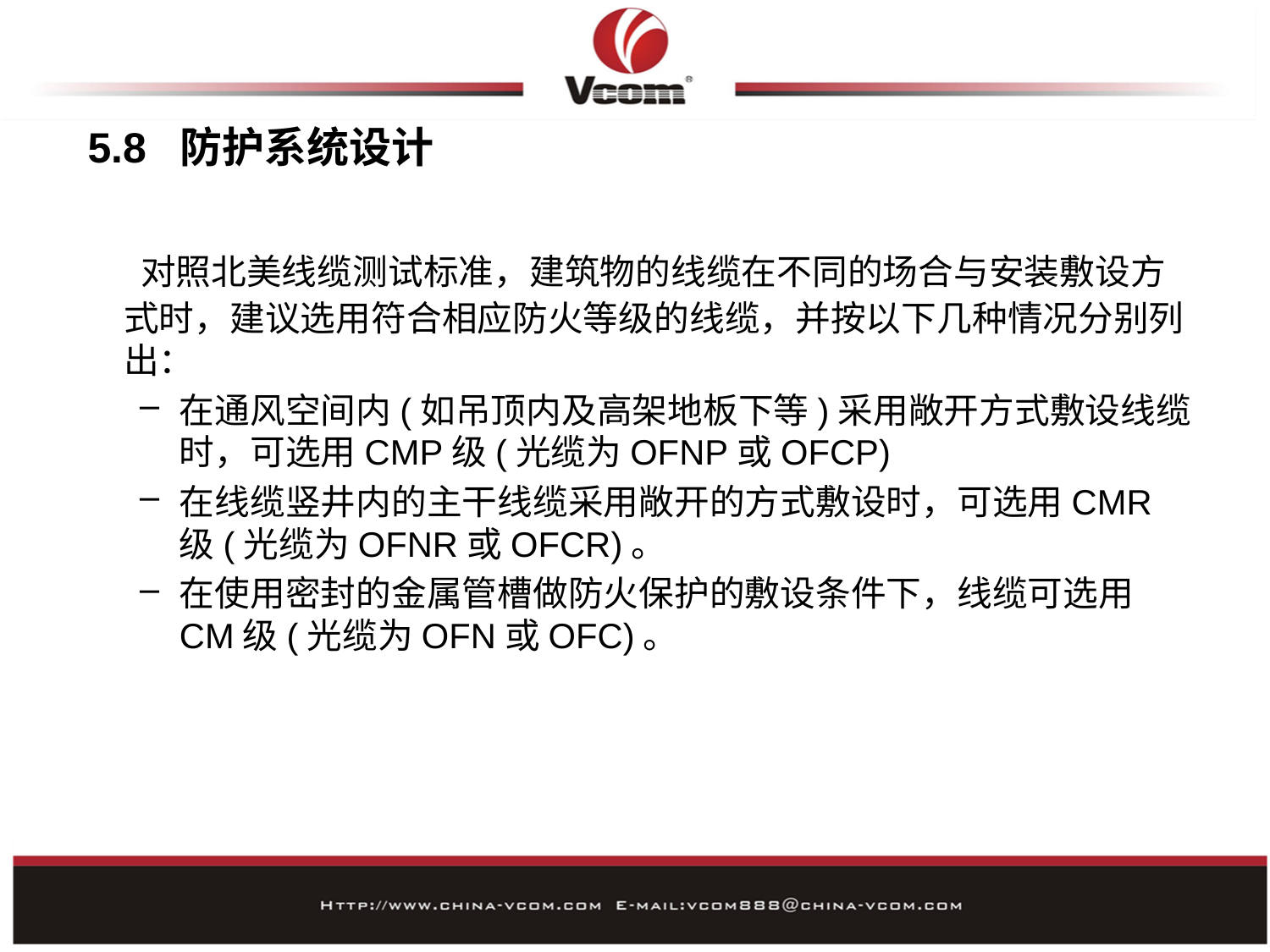

# 5.8  防护系统设计
    对照北美线缆测试标准，建筑物的线缆在不同的场合与安装敷设方式时，建议选用符合相应防火等级的线缆，并按以下几种情况分别列出：
在通风空间内(如吊顶内及高架地板下等)采用敞开方式敷设线缆时，可选用CMP级(光缆为OFNP或OFCP)
在线缆竖井内的主干线缆采用敞开的方式敷设时，可选用CMR级(光缆为OFNR或OFCR)。
在使用密封的金属管槽做防火保护的敷设条件下，线缆可选用CM级(光缆为OFN或OFC)。